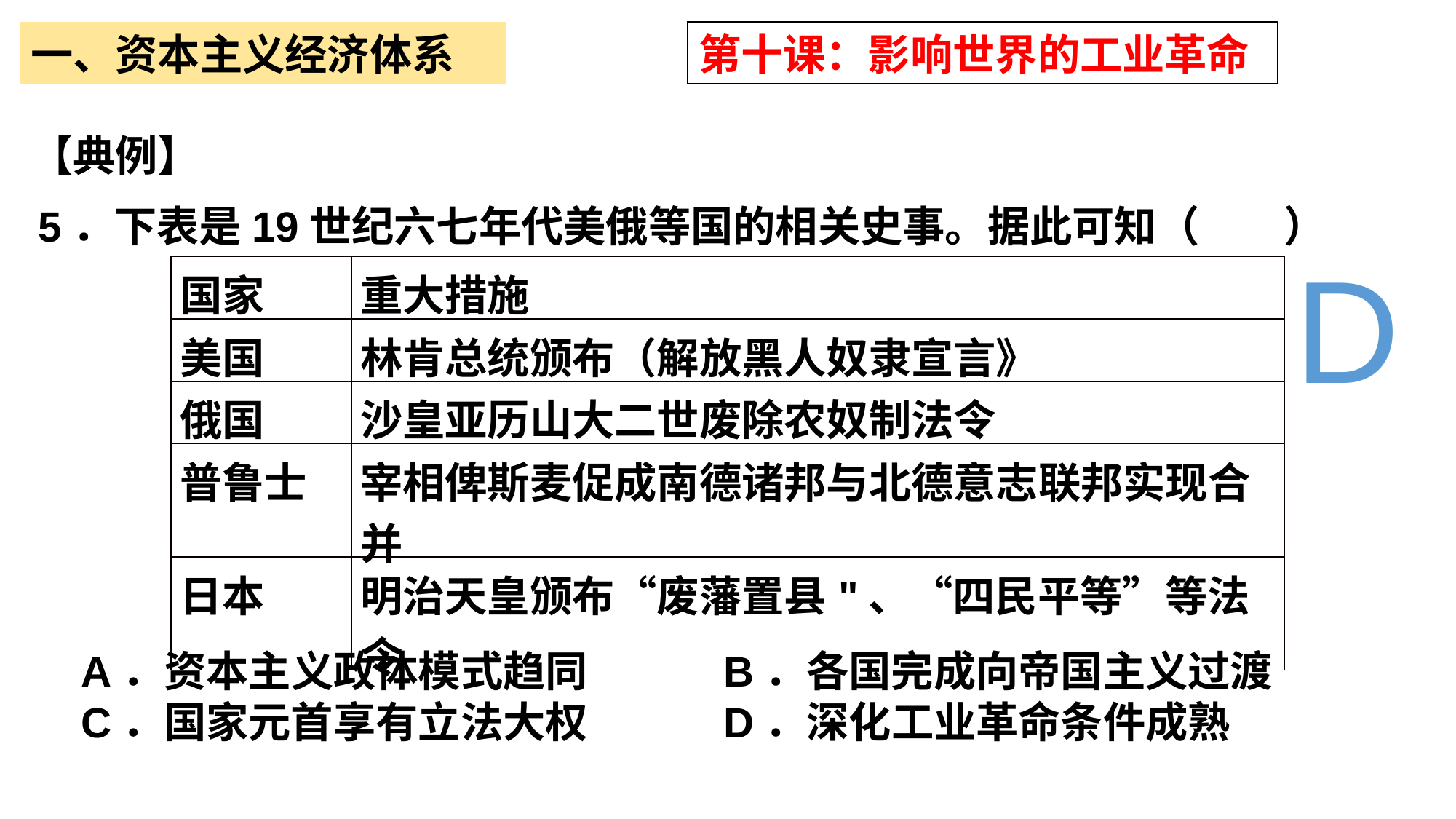

一、资本主义经济体系
第十课：影响世界的工业革命
【典例】
5．下表是19世纪六七年代美俄等国的相关史事。据此可知（　　）
D
| 国家 | 重大措施 |
| --- | --- |
| 美国 | 林肯总统颁布（解放黑人奴隶宣言》 |
| 俄国 | 沙皇亚历山大二世废除农奴制法令 |
| 普鲁士 | 宰相俾斯麦促成南德诸邦与北德意志联邦实现合并 |
| 日本 | 明治天皇颁布“废藩置县"、“四民平等”等法令 |
A．资本主义政体模式趋同             B．各国完成向帝国主义过渡
C．国家元首享有立法大权             D．深化工业革命条件成熟